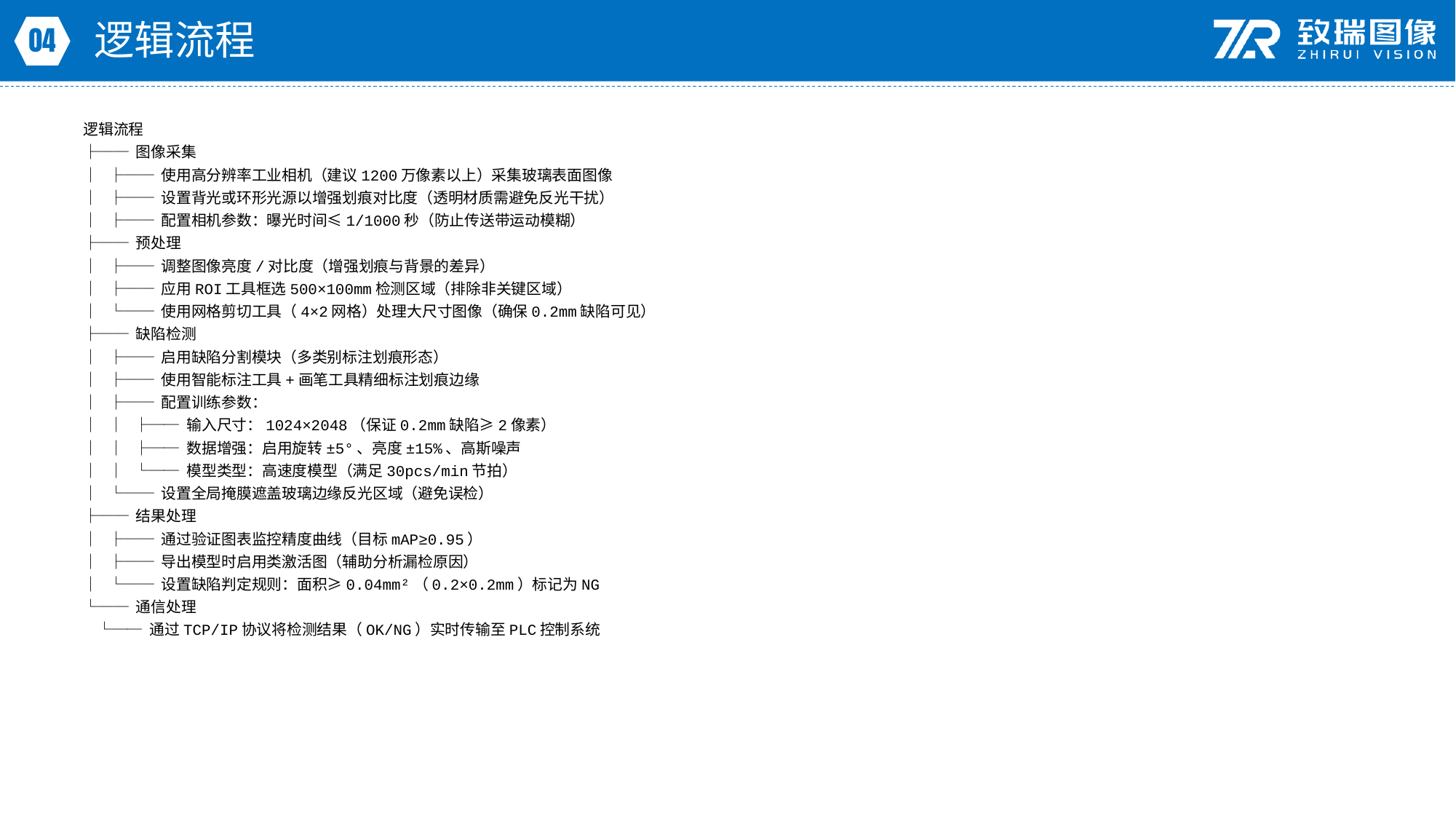

逻辑流程
04

逻辑流程
├── 图像采集
│   ├── 使用高分辨率工业相机（建议1200万像素以上）采集玻璃表面图像
│   ├── 设置背光或环形光源以增强划痕对比度（透明材质需避免反光干扰）
│   ├── 配置相机参数：曝光时间≤1/1000秒（防止传送带运动模糊）
├── 预处理
│   ├── 调整图像亮度/对比度（增强划痕与背景的差异）
│   ├── 应用ROI工具框选500×100mm检测区域（排除非关键区域）
│   └── 使用网格剪切工具（4×2网格）处理大尺寸图像（确保0.2mm缺陷可见）
├── 缺陷检测
│   ├── 启用缺陷分割模块（多类别标注划痕形态）
│   ├── 使用智能标注工具+画笔工具精细标注划痕边缘
│   ├── 配置训练参数：
│   │   ├── 输入尺寸：1024×2048（保证0.2mm缺陷≥2像素）
│   │   ├── 数据增强：启用旋转±5°、亮度±15%、高斯噪声
│   │   └── 模型类型：高速度模型（满足30pcs/min节拍）
│   └── 设置全局掩膜遮盖玻璃边缘反光区域（避免误检）
├── 结果处理
│   ├── 通过验证图表监控精度曲线（目标mAP≥0.95）
│   ├── 导出模型时启用类激活图（辅助分析漏检原因）
│   └── 设置缺陷判定规则：面积≥0.04mm²（0.2×0.2mm）标记为NG
└── 通信处理
    └── 通过TCP/IP协议将检测结果（OK/NG）实时传输至PLC控制系统